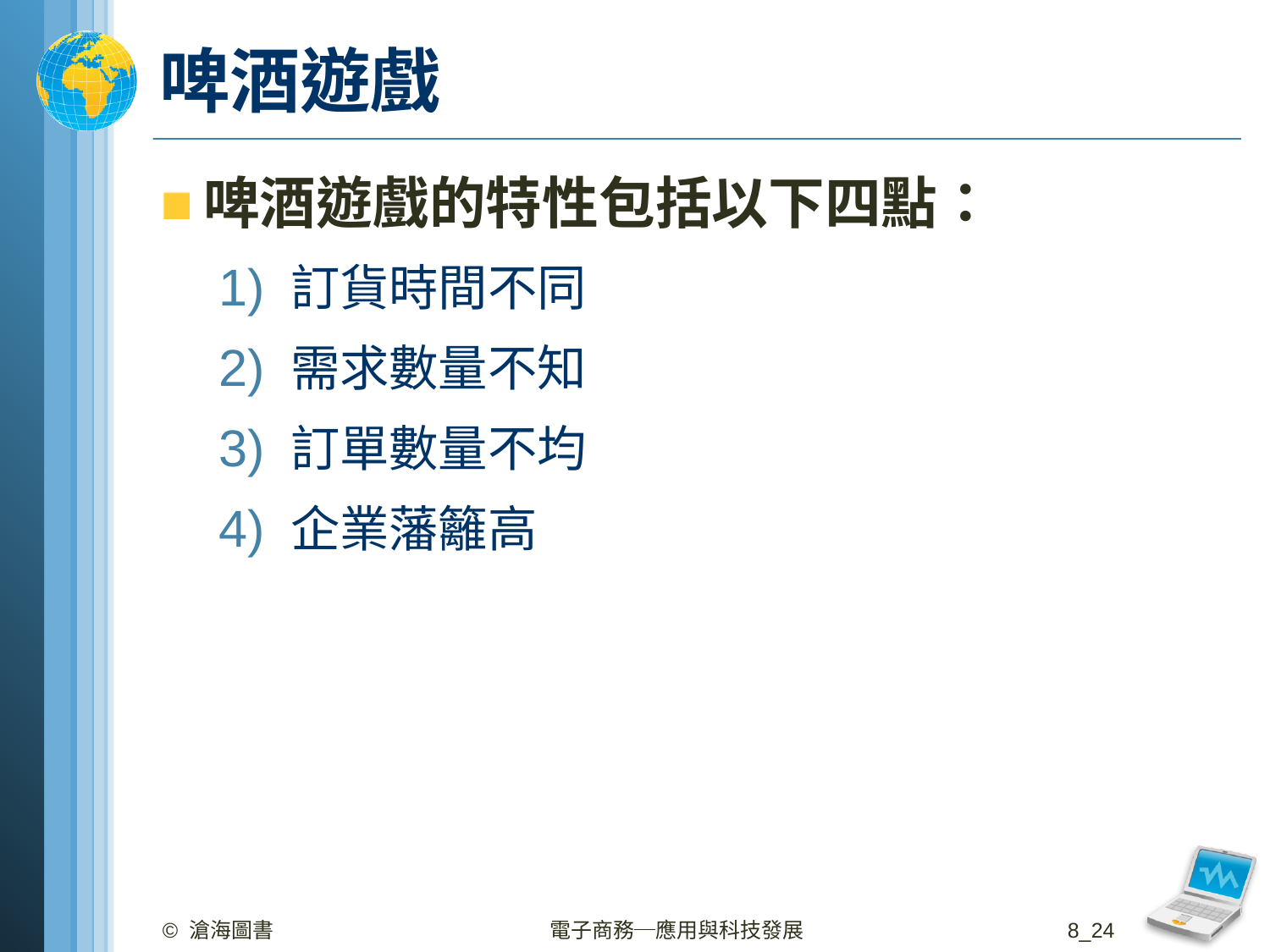

# 啤酒遊戲
啤酒遊戲的特性包括以下四點：
訂貨時間不同
需求數量不知
訂單數量不均
企業藩籬高
© 滄海圖書
電子商務─應用與科技發展
8_24